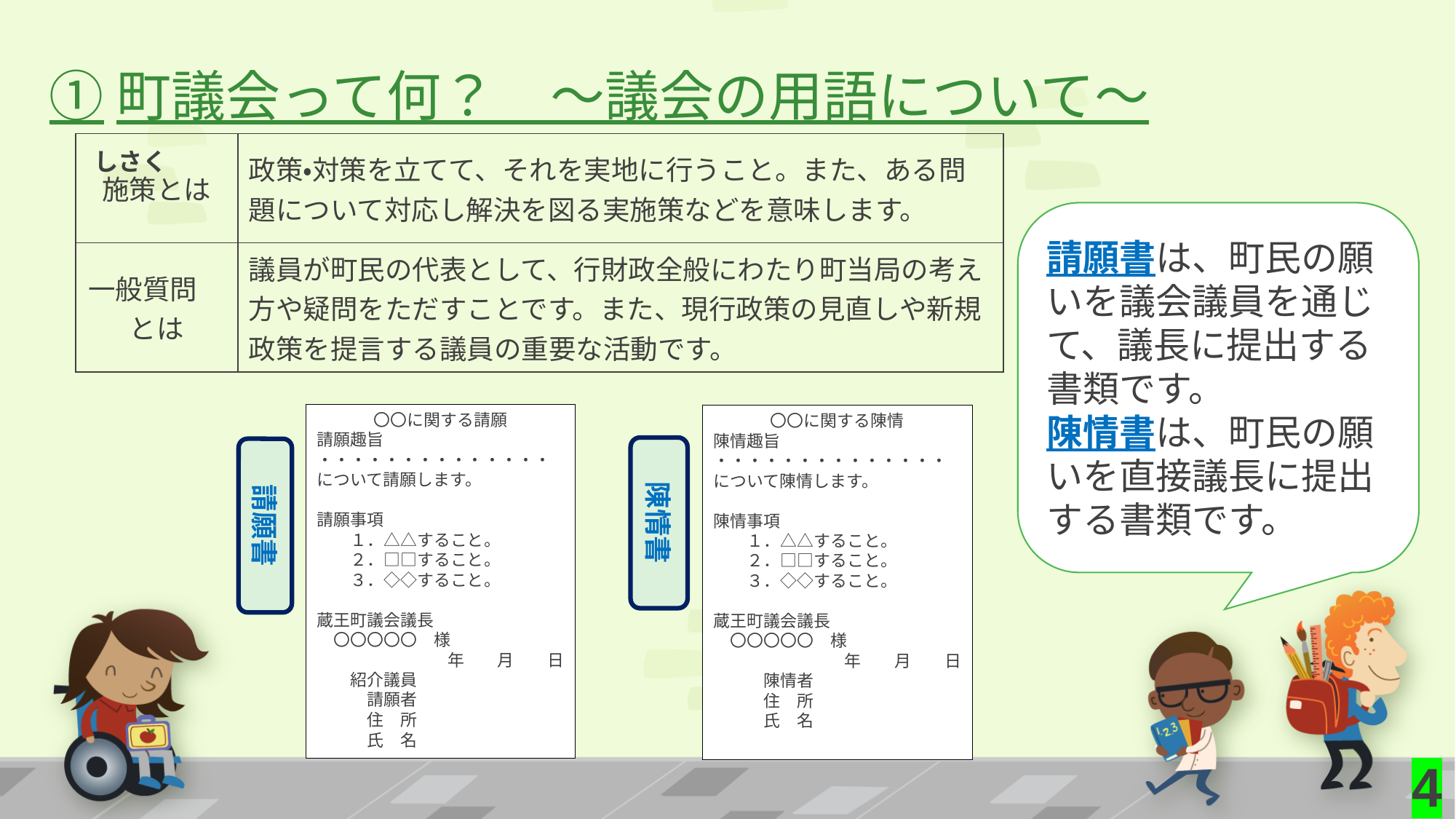

①町議会って何？　～議会の用語について～
| 施策とは | 政策・対策を立てて、それを実地に行うこと。また、ある問題について対応し解決を図る実施策などを意味します。 |
| --- | --- |
| 一般質問　とは | 議員が町民の代表として、行財政全般にわたり町当局の考え方や疑問をただすことです。また、現行政策の見直しや新規政策を提言する議員の重要な活動です。 |
しさく
請願書は、町民の願いを議会議員を通じて、議長に提出する書類です。
陳情書は、町民の願いを直接議長に提出する書類です。
〇〇に関する請願
請願趣旨
・・・・・・・・・・・・・・について請願します。

請願事項
　　１．△△すること。
　　２．□□すること。
　　３．◇◇すること。

蔵王町議会議長
　〇〇〇〇〇　様
年　　月　　日
　　紹介議員
　　　請願者
　　　住　所
　　　氏　名
〇〇に関する陳情
陳情趣旨
・・・・・・・・・・・・・・について陳情します。

陳情事項
　　１．△△すること。
　　２．□□すること。
　　３．◇◇すること。

蔵王町議会議長
　〇〇〇〇〇　様
年　　月　　日
　　　陳情者
　　　住　所
　　　氏　名
陳情書
請願書
4